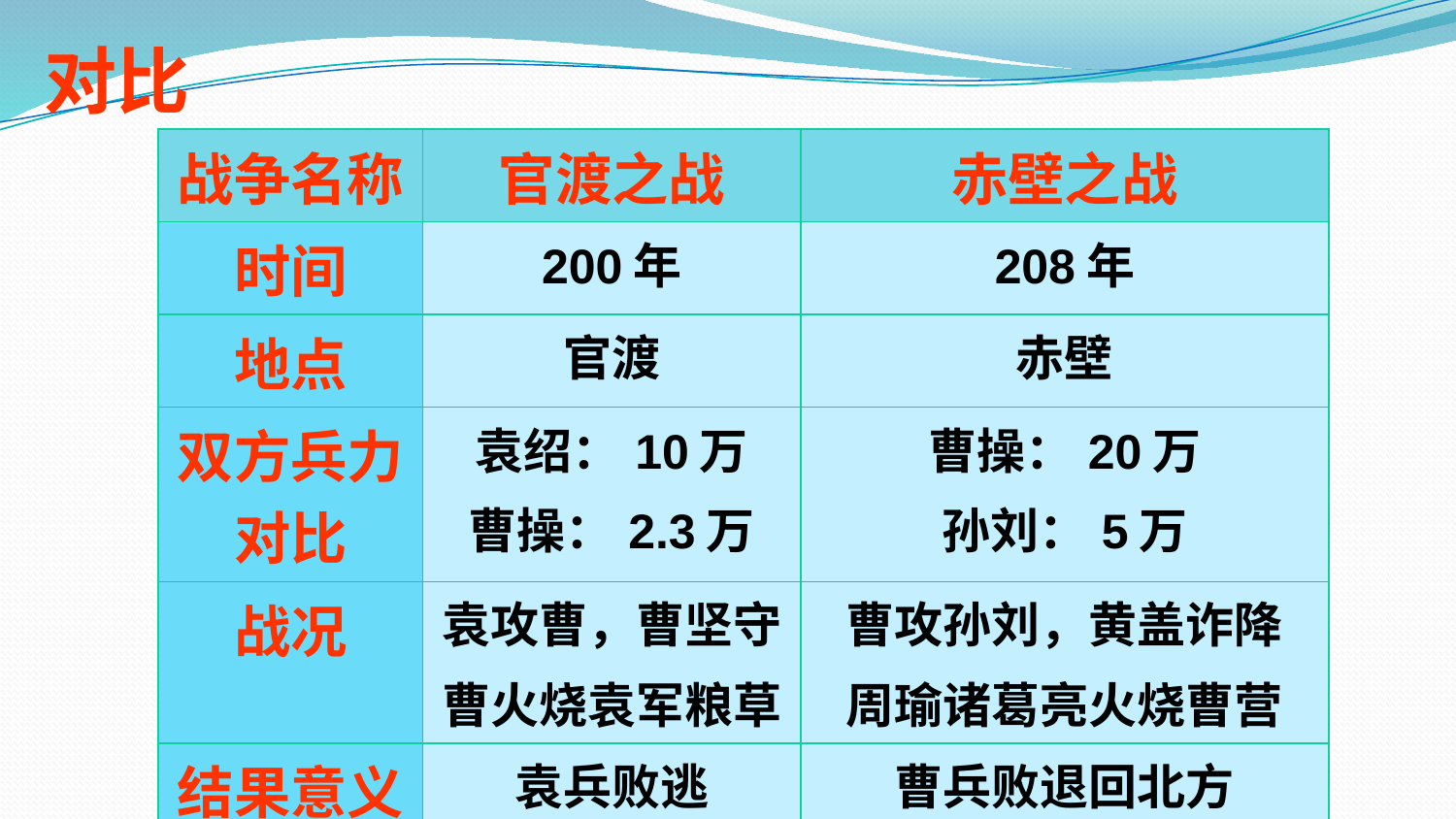

对比
| 战争名称 | 官渡之战 | 赤壁之战 |
| --- | --- | --- |
| 时间 | 200年 | 208年 |
| 地点 | 官渡 | 赤壁 |
| 双方兵力对比 | 袁绍：10万 曹操：2.3万 | 曹操：20万 孙刘：5万 |
| 战况 | 袁攻曹，曹坚守 曹火烧袁军粮草 | 曹攻孙刘，黄盖诈降 周瑜诸葛亮火烧曹营 |
| 结果意义 | 袁兵败逃 曹乘机统一北方 | 曹兵败退回北方 三国鼎立局面形成 |